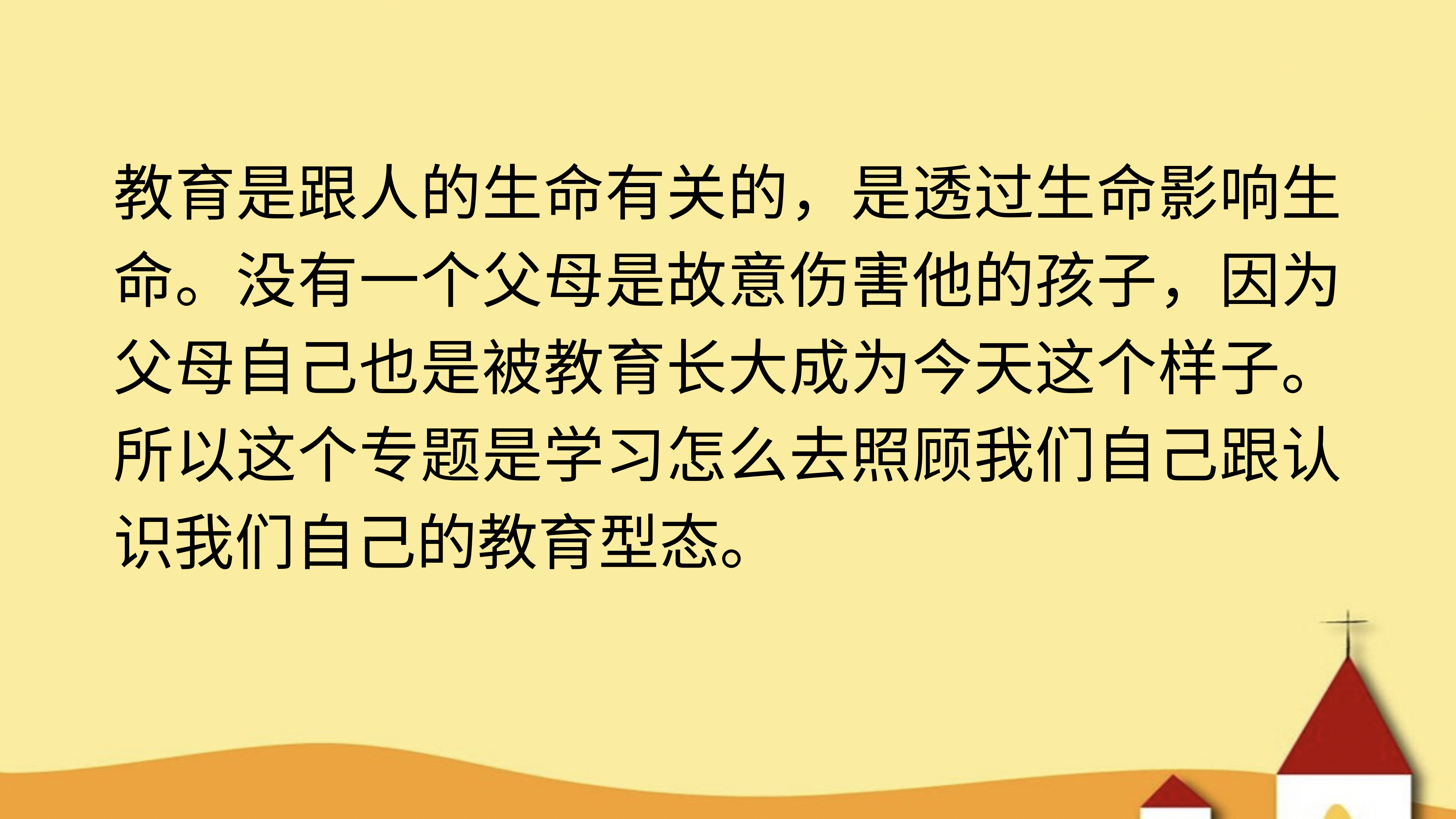

#
教育是跟人的生命有关的，是透过生命影响生命。没有一个父母是故意伤害他的孩子，因为父母自己也是被教育长大成为今天这个样子。所以这个专题是学习怎么去照顾我们自己跟认识我们自己的教育型态。